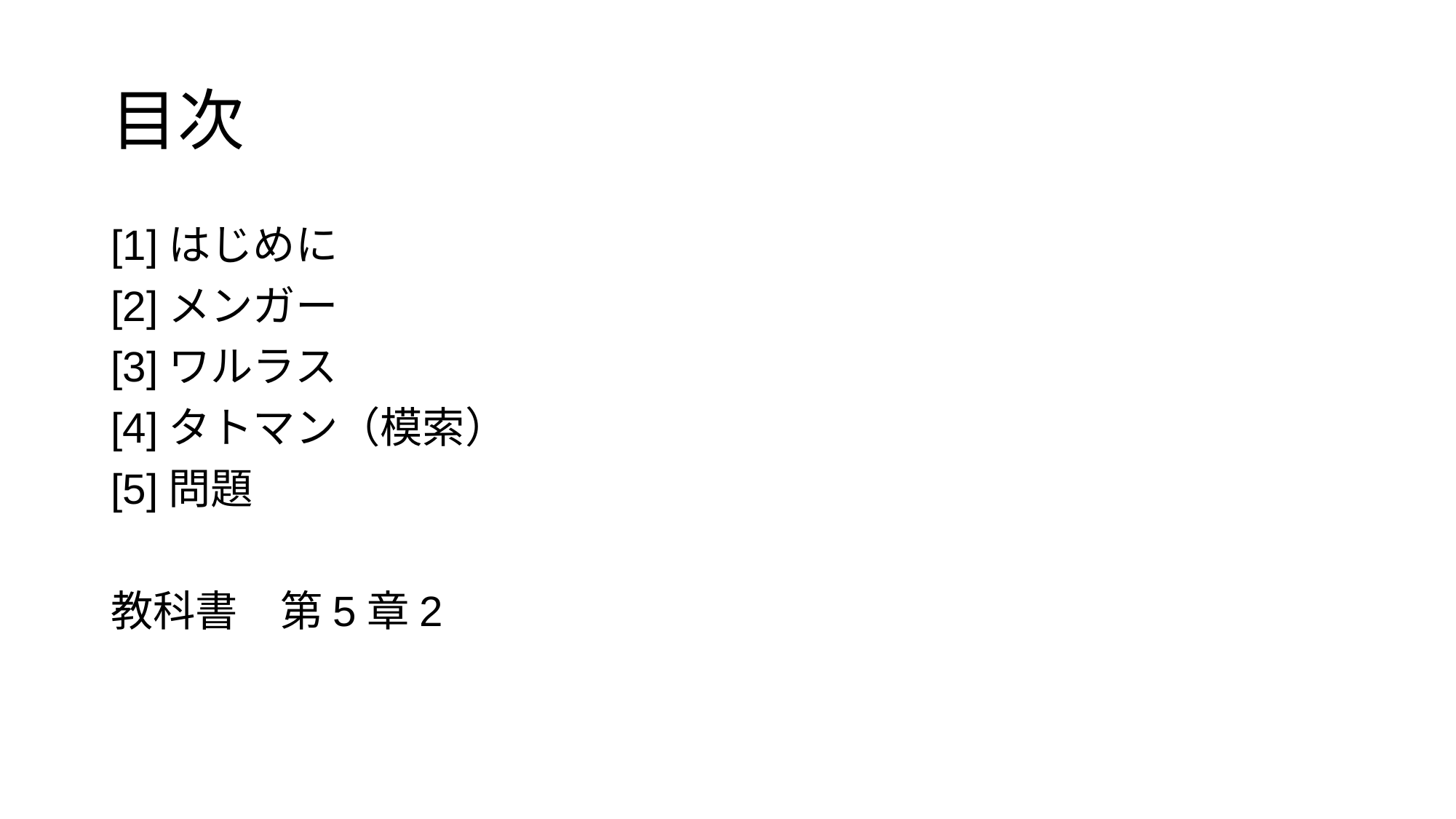

# 目次
[1]はじめに
[2]メンガー
[3]ワルラス
[4]タトマン（模索）
[5]問題

教科書　第5章2